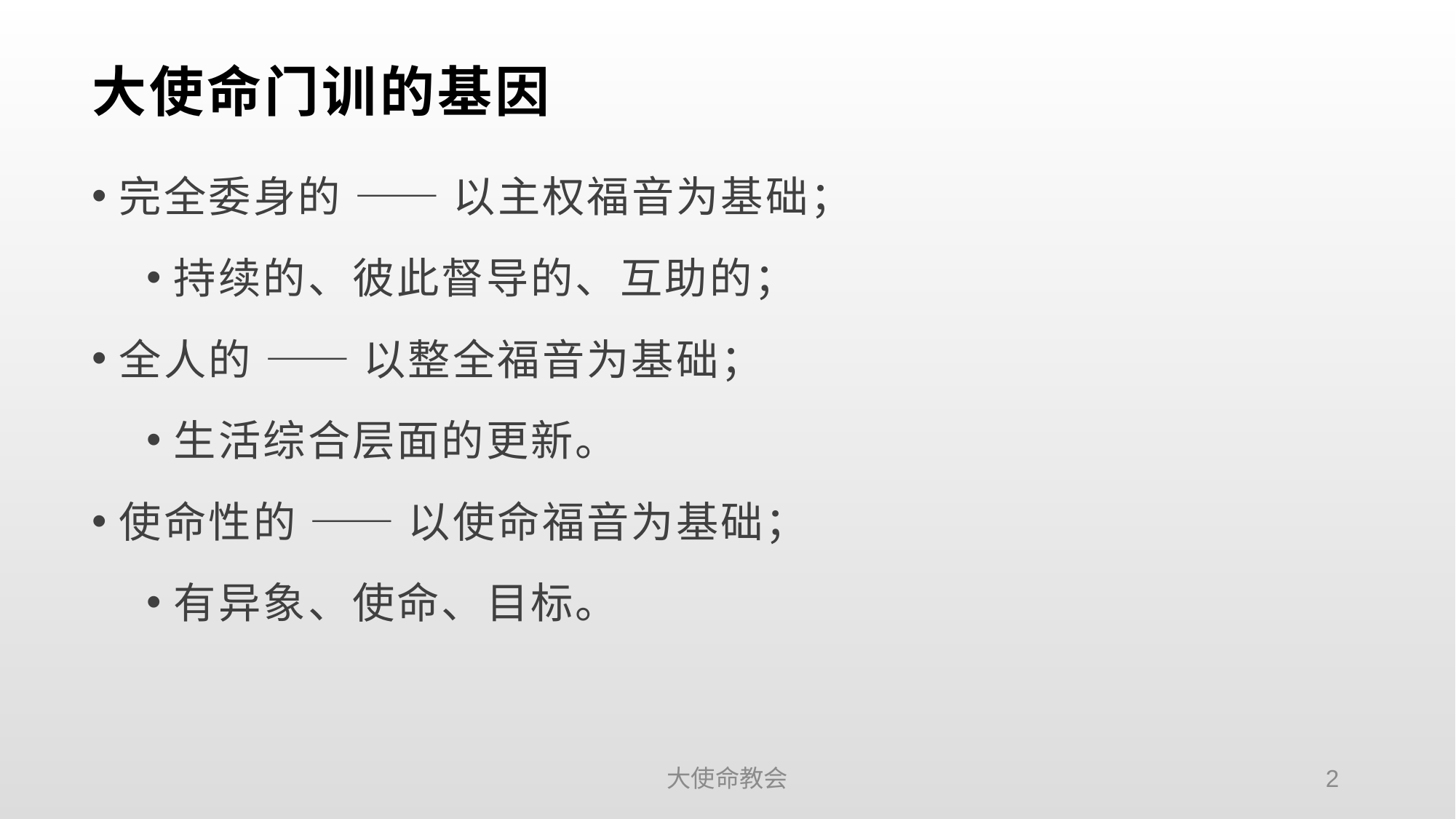

# 大使命门训的基因
完全委身的 —— 以主权福音为基础；
持续的、彼此督导的、互助的；
全人的 —— 以整全福音为基础；
生活综合层面的更新。
使命性的 —— 以使命福音为基础；
有异象、使命、目标。
大使命教会
2